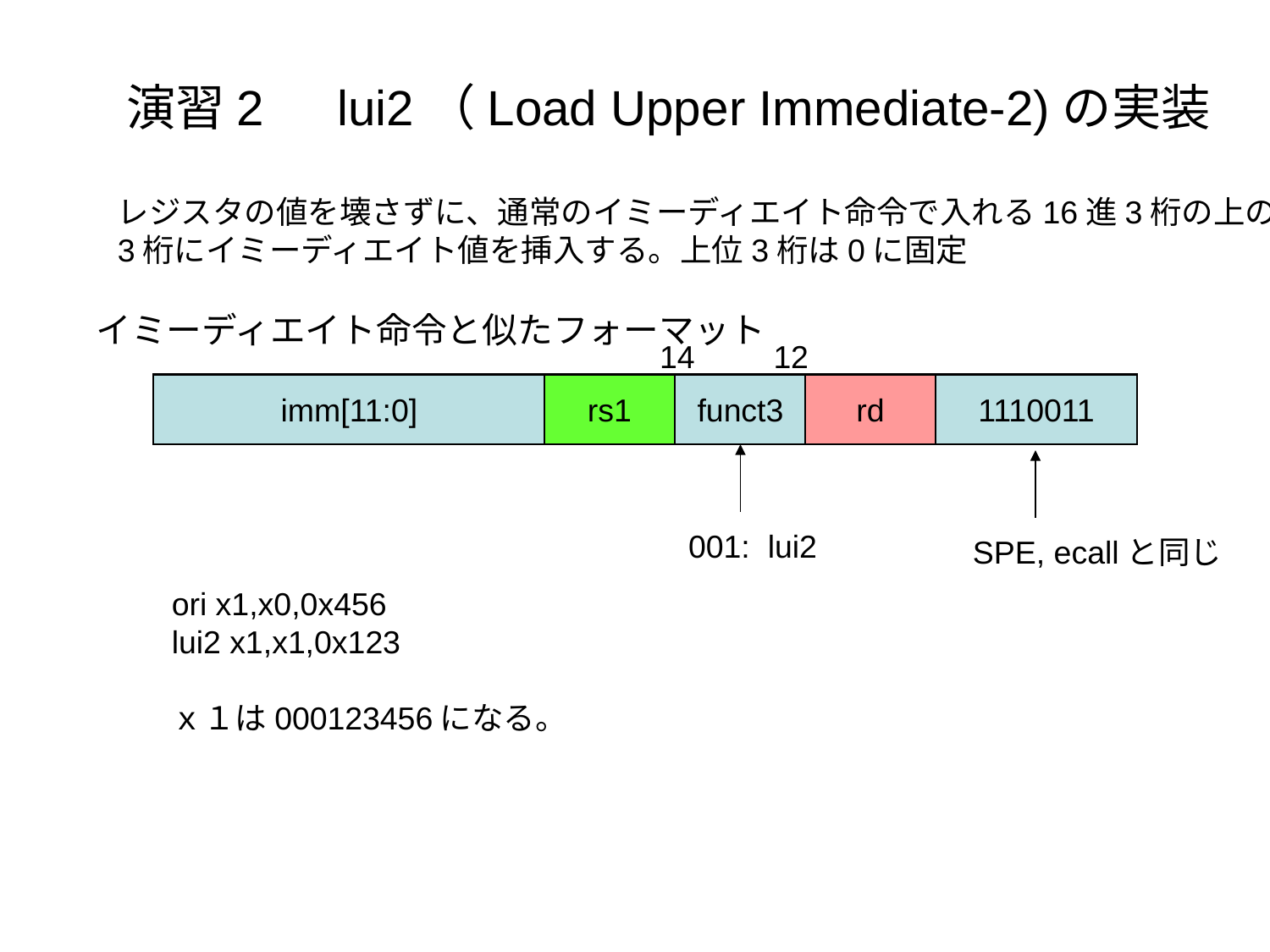

# 演習2　lui2（Load Upper Immediate-2)の実装
レジスタの値を壊さずに、通常のイミーディエイト命令で入れる16進3桁の上の
3桁にイミーディエイト値を挿入する。上位3桁は0に固定
イミーディエイト命令と似たフォーマット
14　　12
imm[11:0]
rs1
funct3
rd
1110011

001:  lui2

SPE, ecallと同じ
ori x1,x0,0x456
lui2 x1,x1,0x123

ｘ１は000123456になる。